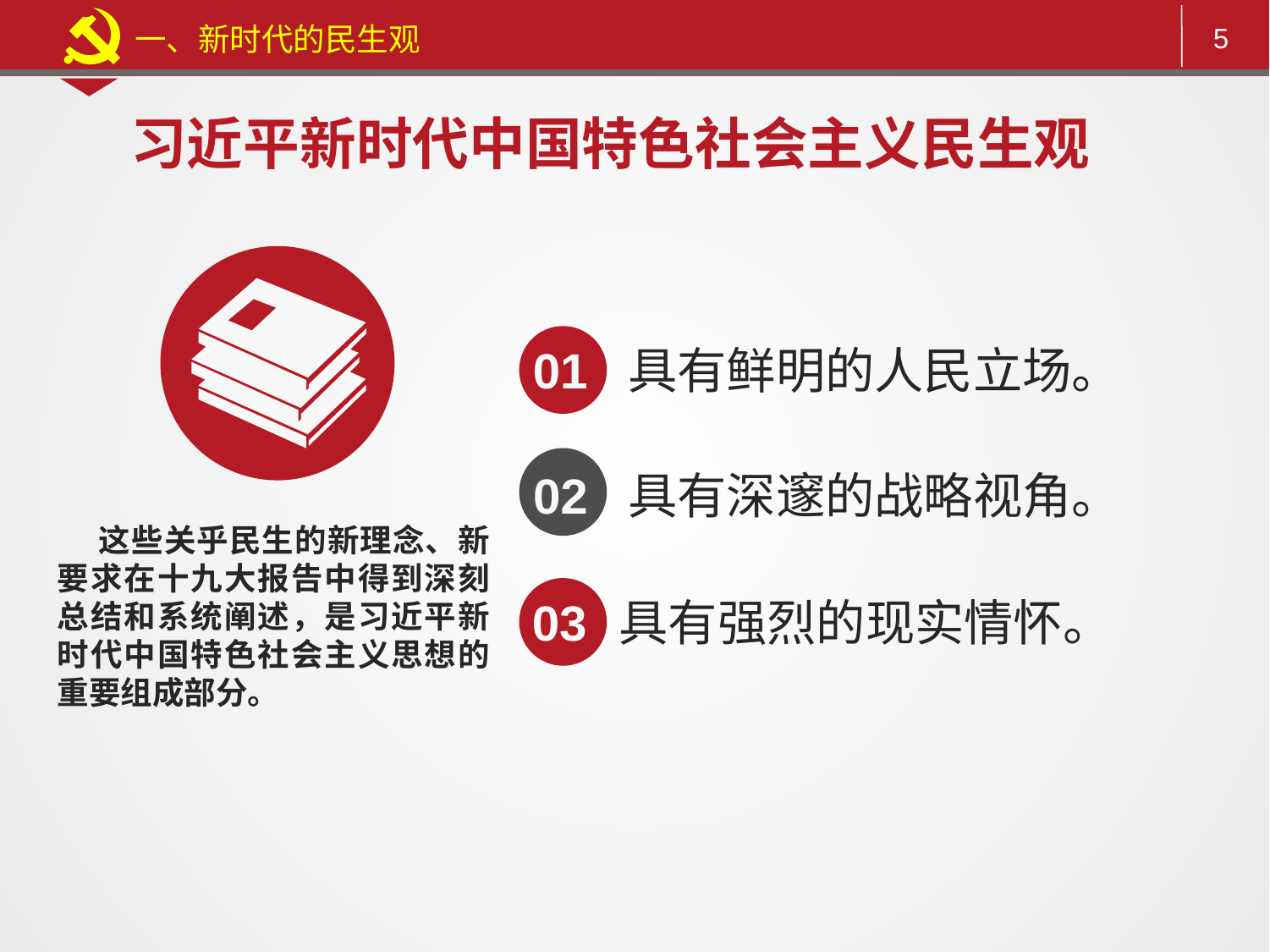

一、新时代的民生观

习近平新时代中国特色社会主义民生观

01
具有鲜明的人民立场。

02
具有深邃的战略视角。
    这些关乎民生的新理念、新要求在十九大报告中得到深刻总结和系统阐述，是习近平新时代中国特色社会主义思想的重要组成部分。

03
具有强烈的现实情怀。